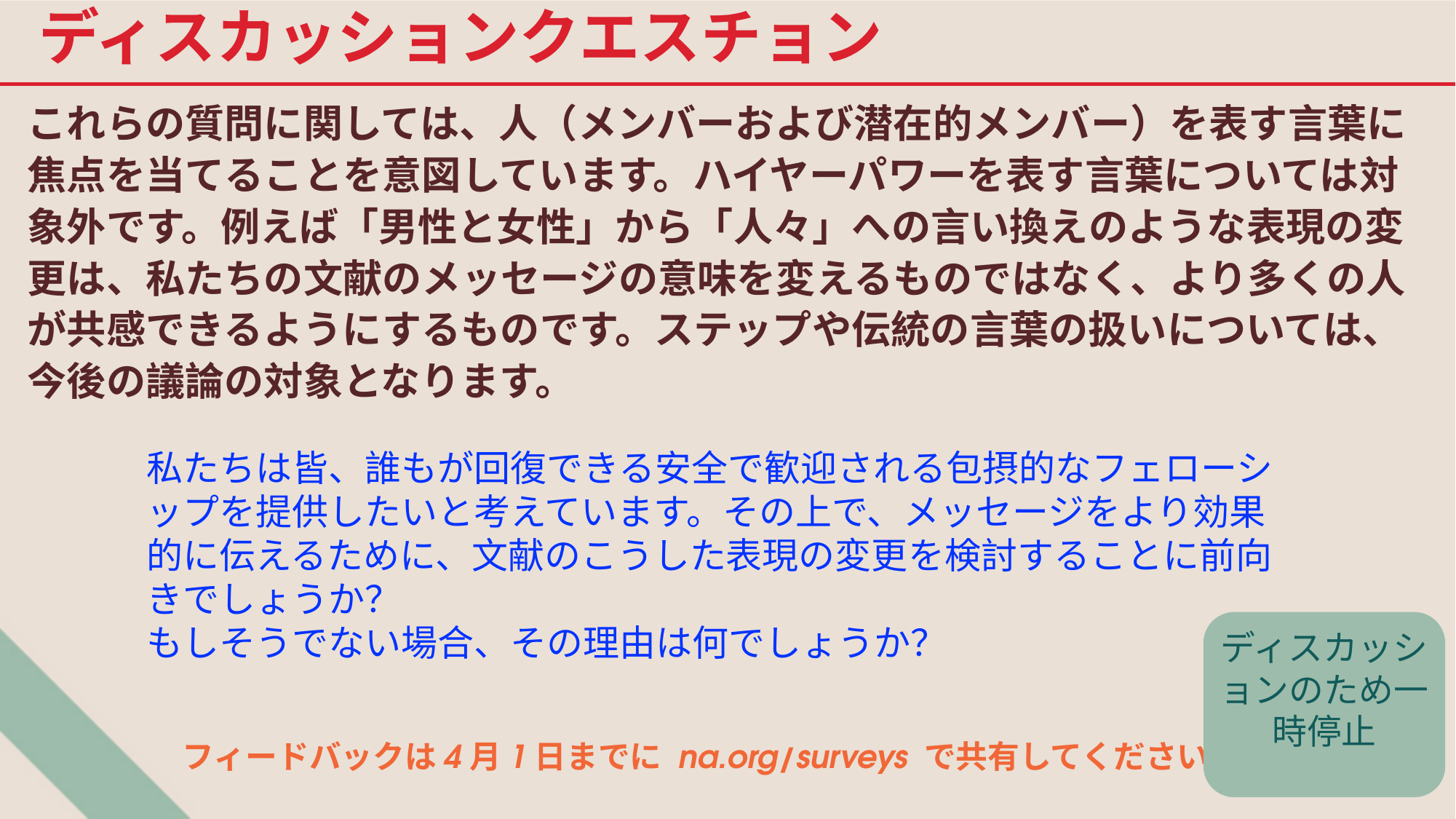

ディスカッションクエスチョン

これらの質問に関しては、人（メンバーおよび潜在的メンバー）を表す言葉に焦点を当てることを意図しています。ハイヤーパワーを表す言葉については対象外です。例えば「男性と女性」から「人々」への言い換えのような表現の変更は、私たちの文献のメッセージの意味を変えるものではなく、より多くの人が共感できるようにするものです。ステップや伝統の言葉の扱いについては、今後の議論の対象となります。
私たちは皆、誰もが回復できる安全で歓迎される包摂的なフェローシップを提供したいと考えています。その上で、メッセージをより効果的に伝えるために、文献のこうした表現の変更を検討することに前向きでしょうか？
もしそうでない場合、その理由は何でしょうか？

ディスカッションのため一時停止
フィードバックは4月1日までに na.org/surveys で共有してください！